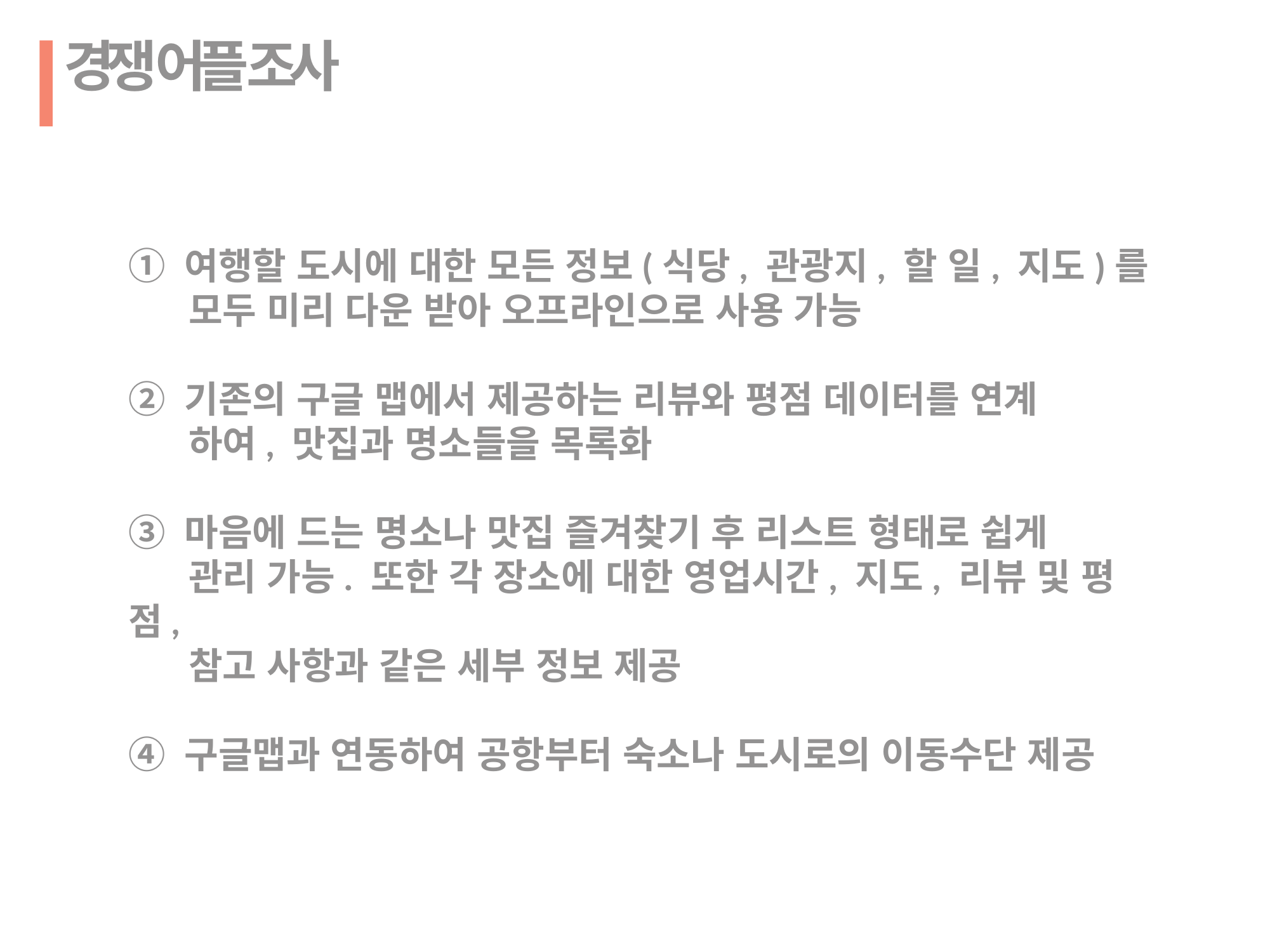

# 경쟁 어플 조사

① 여행할 도시에 대한 모든 정보(식당, 관광지, 할 일, 지도)를
     모두 미리 다운 받아 오프라인으로 사용 가능

② 기존의 구글 맵에서 제공하는 리뷰와 평점 데이터를 연계
     하여, 맛집과 명소들을 목록화

③ 마음에 드는 명소나 맛집 즐겨찾기 후 리스트 형태로 쉽게
     관리 가능. 또한 각 장소에 대한 영업시간, 지도, 리뷰 및 평점,
     참고 사항과 같은 세부 정보 제공

④ 구글맵과 연동하여 공항부터 숙소나 도시로의 이동수단 제공